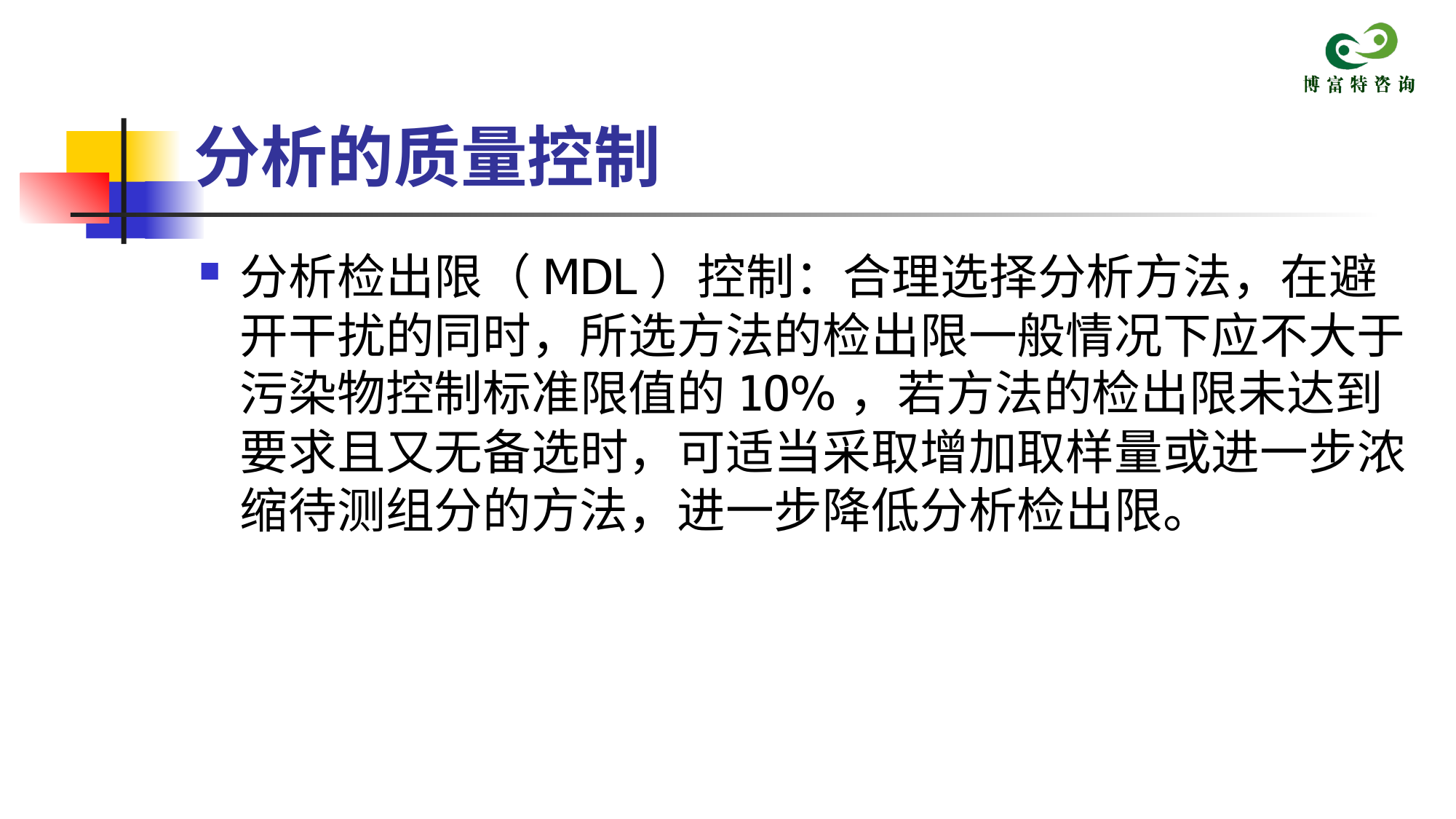

# 分析的质量控制
分析检出限（MDL）控制：合理选择分析方法，在避开干扰的同时，所选方法的检出限一般情况下应不大于污染物控制标准限值的10%，若方法的检出限未达到要求且又无备选时，可适当采取增加取样量或进一步浓缩待测组分的方法，进一步降低分析检出限。